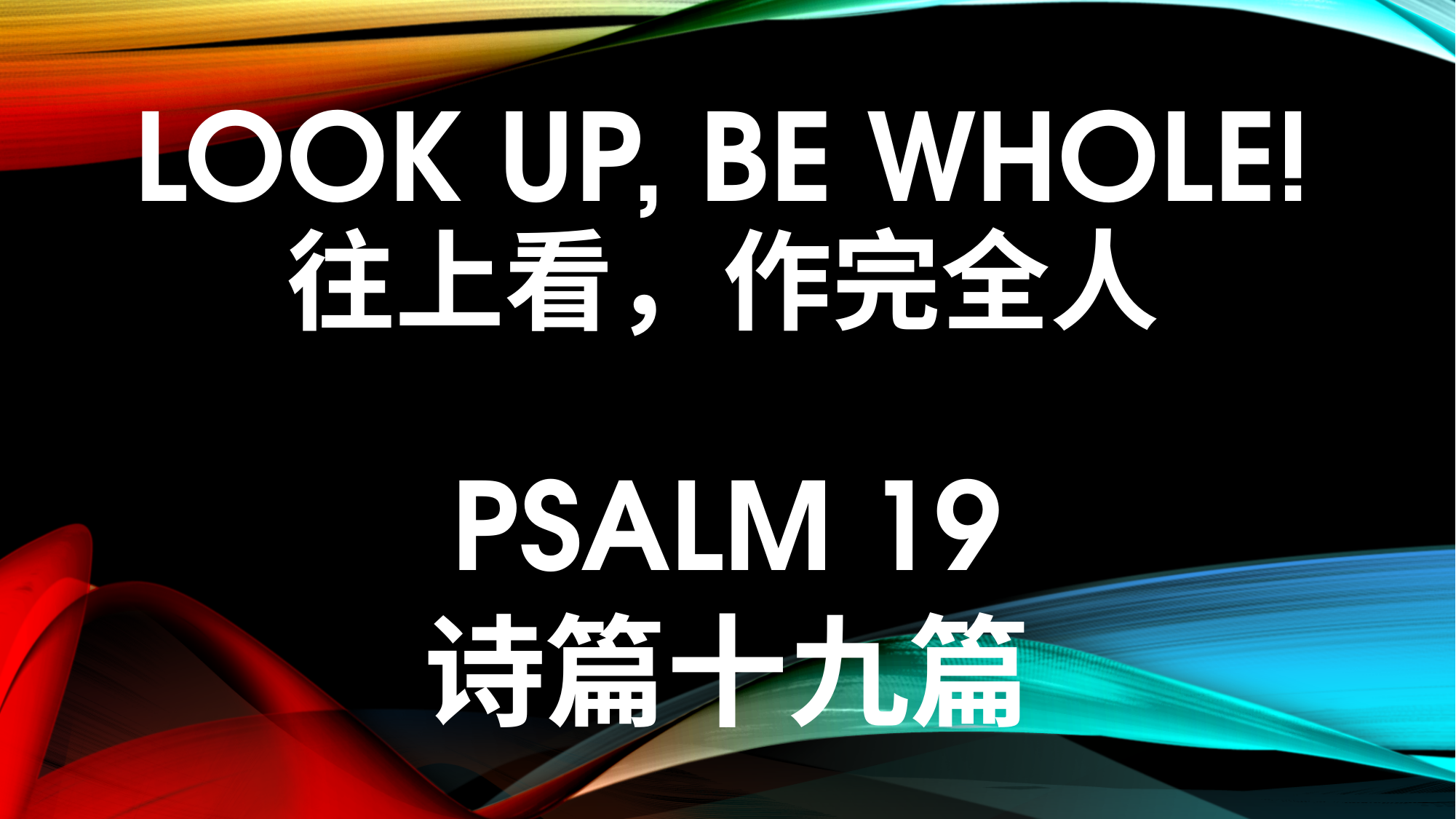

# LOOK UP, BE WHOLE! 往上看，作完全人
PSALM 19
诗篇十九篇